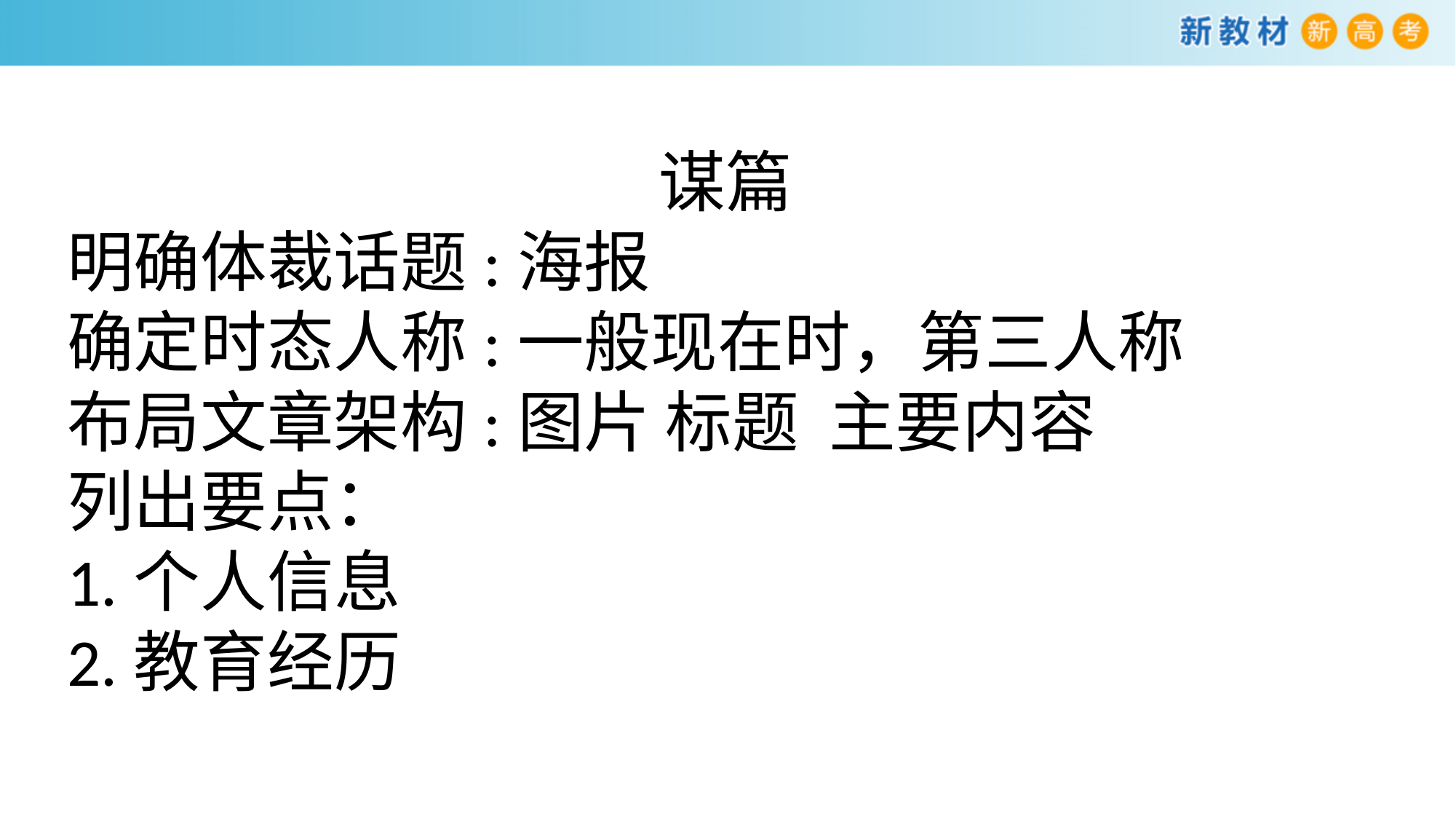

谋篇
明确体裁话题:海报
确定时态人称:一般现在时，第三人称
布局文章架构:图片 标题  主要内容
列出要点：
1.个人信息
2.教育经历